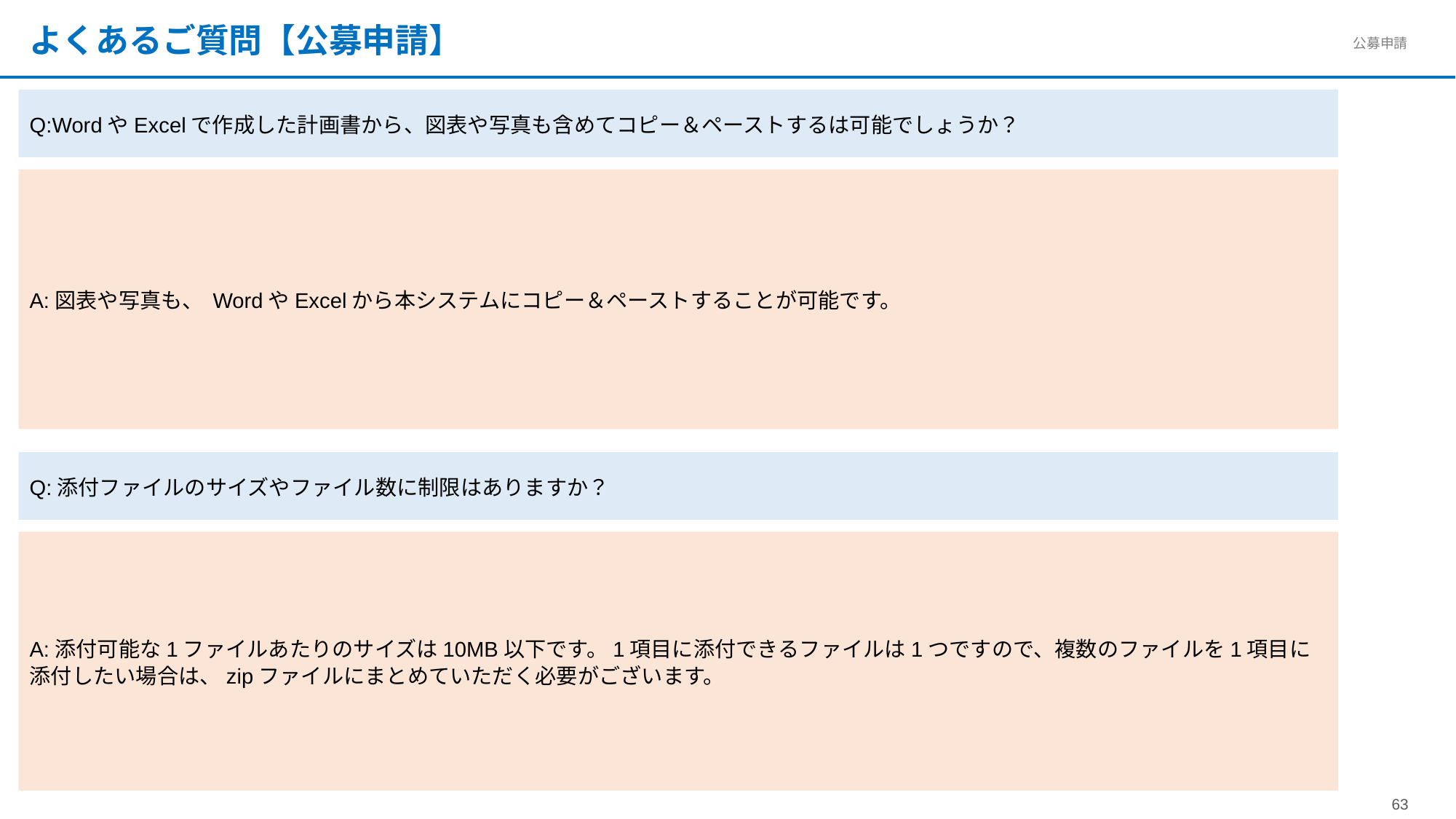

よくあるご質問【公募申請】
Q:WordやExcelで作成した計画書から、図表や写真も含めてコピー＆ペーストするは可能でしょうか？
A:図表や写真も、 WordやExcelから本システムにコピー＆ペーストすることが可能です。
Q:添付ファイルのサイズやファイル数に制限はありますか？
A:添付可能な1ファイルあたりのサイズは10MB以下です。1項目に添付できるファイルは1つですので、複数のファイルを1項目に添付したい場合は、zipファイルにまとめていただく必要がございます。